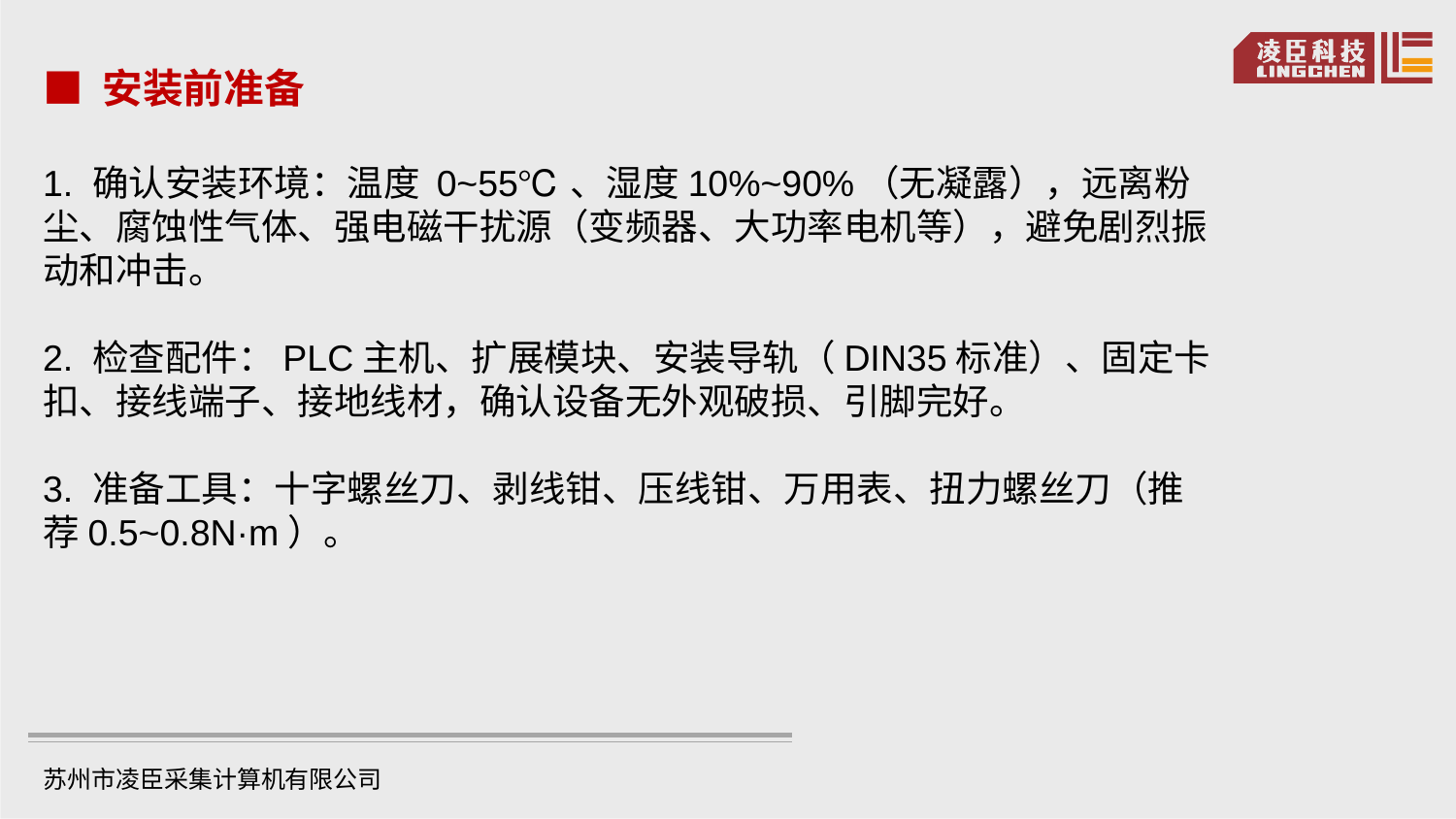

■ 安装前准备

1. 确认安装环境：温度 0~55℃、湿度10%~90%（无凝露），远离粉尘、腐蚀性气体、强电磁干扰源（变频器、大功率电机等），避免剧烈振动和冲击。

2. 检查配件：PLC主机、扩展模块、安装导轨（DIN35标准）、固定卡扣、接线端子、接地线材，确认设备无外观破损、引脚完好。

3. 准备工具：十字螺丝刀、剥线钳、压线钳、万用表、扭力螺丝刀（推荐0.5~0.8N·m）。